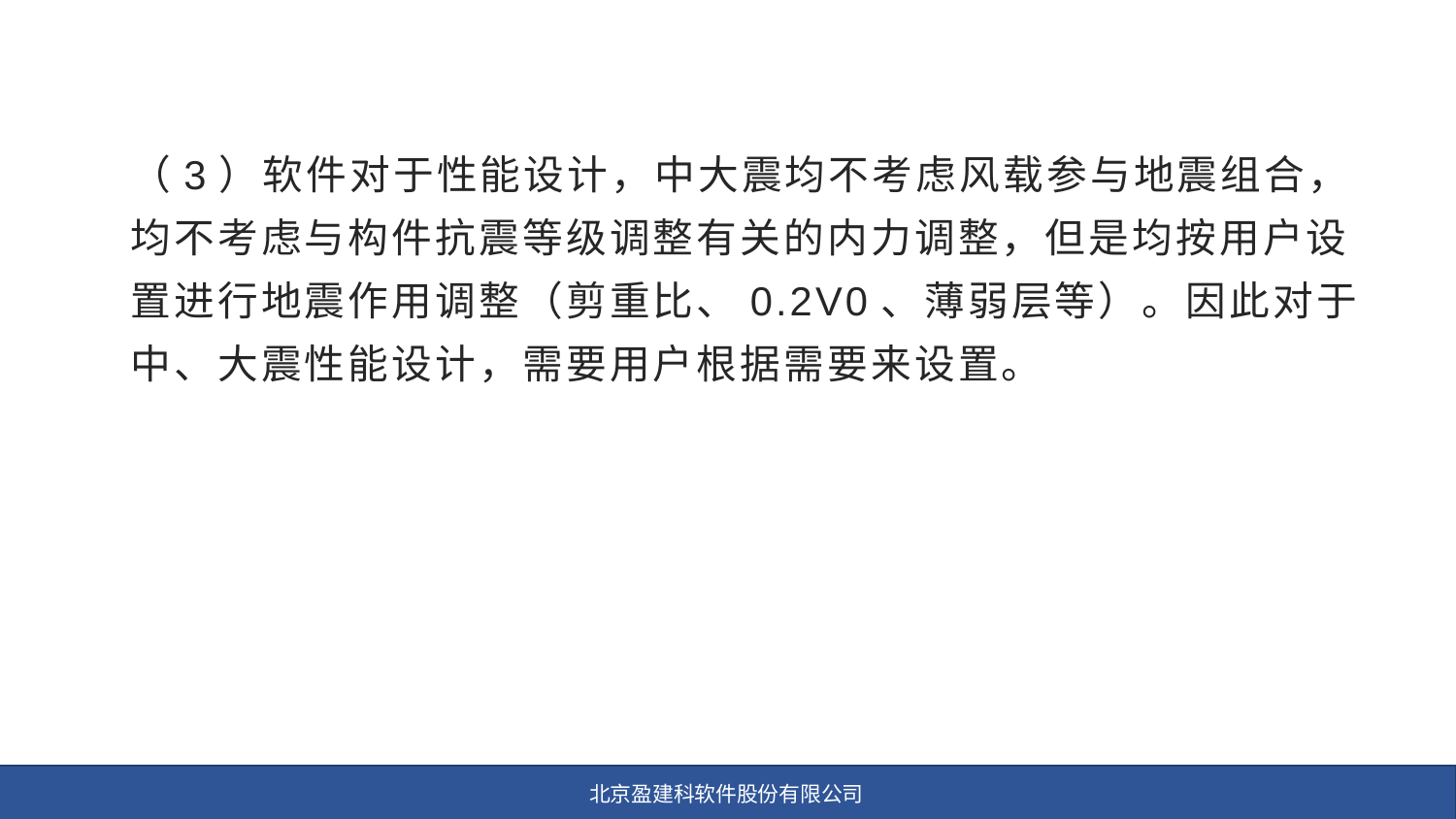

（3）软件对于性能设计，中大震均不考虑风载参与地震组合，均不考虑与构件抗震等级调整有关的内力调整，但是均按用户设置进行地震作用调整（剪重比、0.2V0、薄弱层等）。因此对于中、大震性能设计，需要用户根据需要来设置。
32